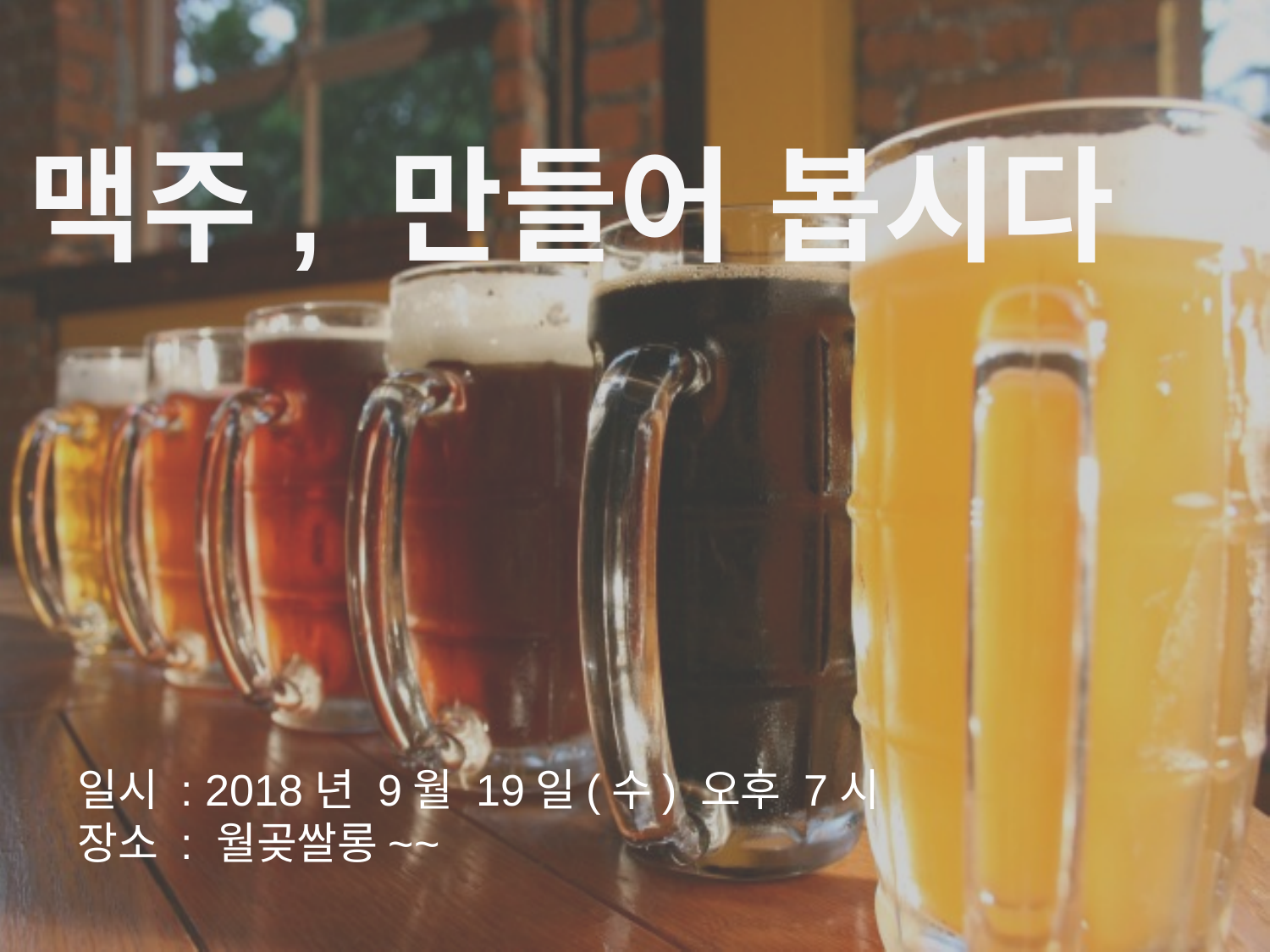

# 맥주, 만들어 봅시다
일시 : 2018년 9월 19일(수) 오후 7시
장소 : 월곶쌀롱~~